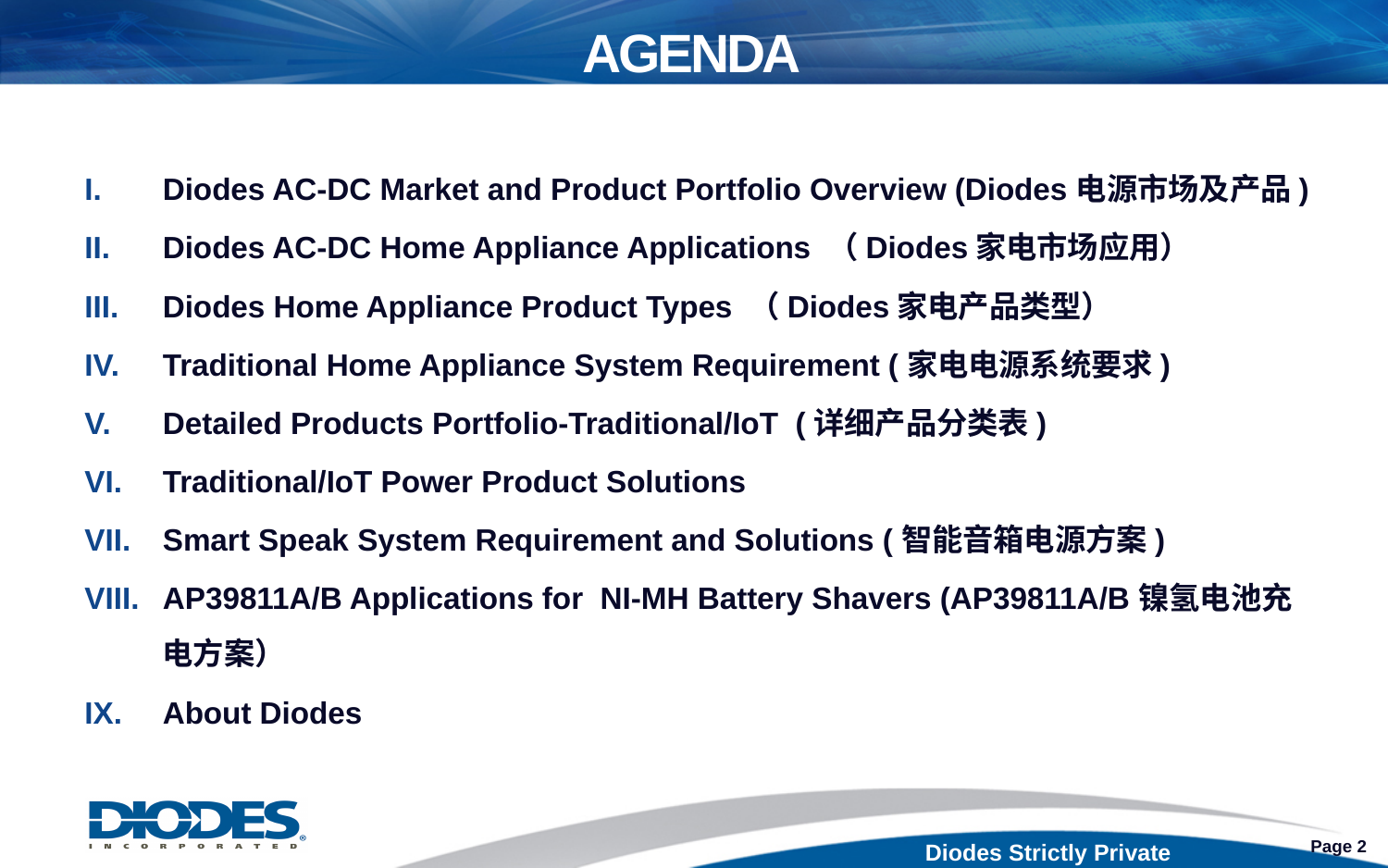

# AGENDA
Diodes AC-DC Market and Product Portfolio Overview (Diodes电源市场及产品)
Diodes AC-DC Home Appliance Applications （Diodes家电市场应用）
Diodes Home Appliance Product Types （Diodes家电产品类型）
Traditional Home Appliance System Requirement (家电电源系统要求)
Detailed Products Portfolio-Traditional/IoT  (详细产品分类表)
Traditional/IoT Power Product Solutions
Smart Speak System Requirement and Solutions (智能音箱电源方案)
AP39811A/B Applications for  NI-MH Battery Shavers (AP39811A/B镍氢电池充电方案）
About Diodes

Page 2